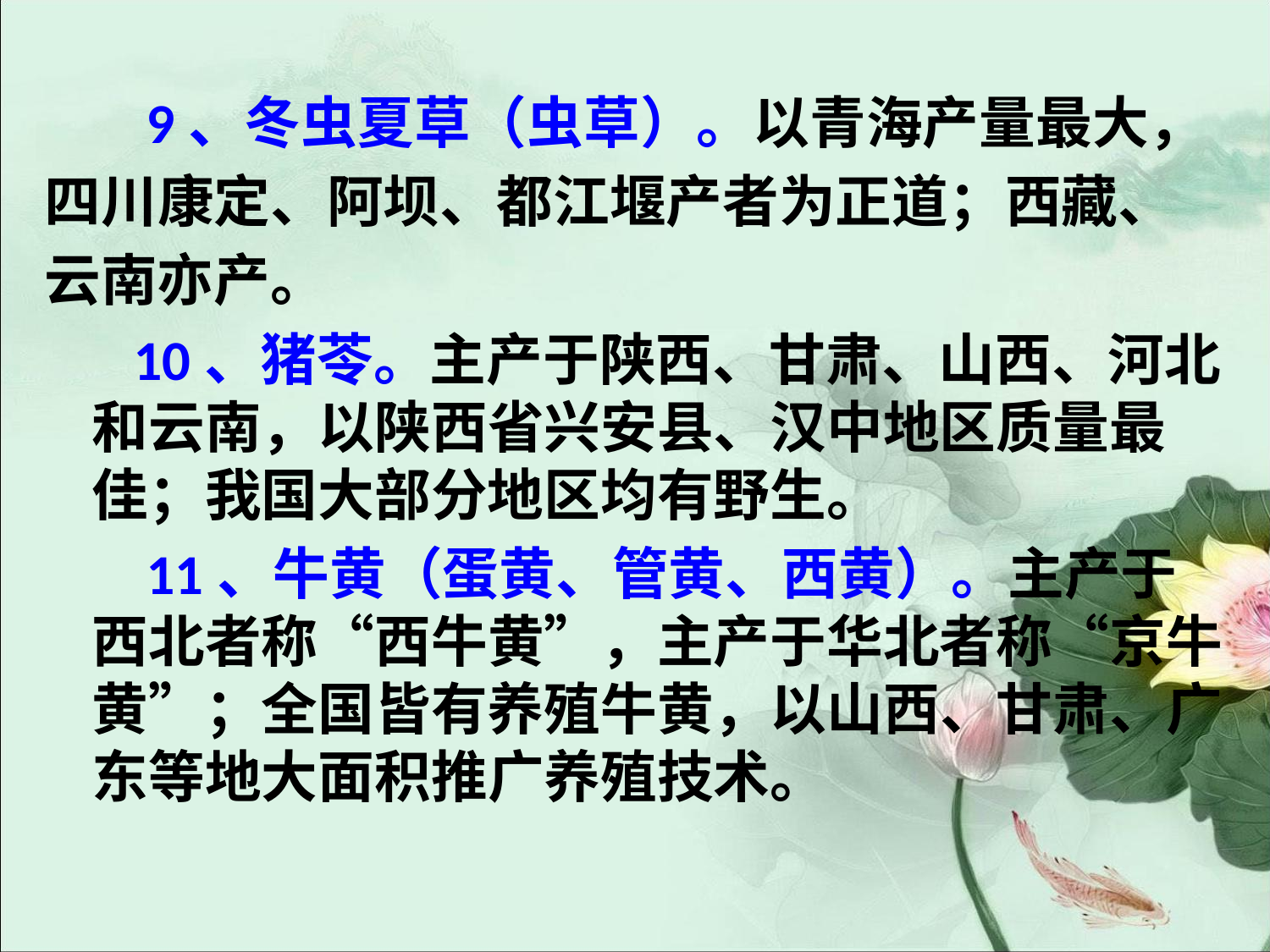

#
        9、冬虫夏草（虫草）。以青海产量最大，
四川康定、阿坝、都江堰产者为正道；西藏、
云南亦产。
       10、猪苓。主产于陕西、甘肃、山西、河北和云南，以陕西省兴安县、汉中地区质量最佳；我国大部分地区均有野生。
        11、牛黄（蛋黄、管黄、西黄）。主产于西北者称“西牛黄”，主产于华北者称“京牛黄”；全国皆有养殖牛黄，以山西、甘肃、广东等地大面积推广养殖技术。